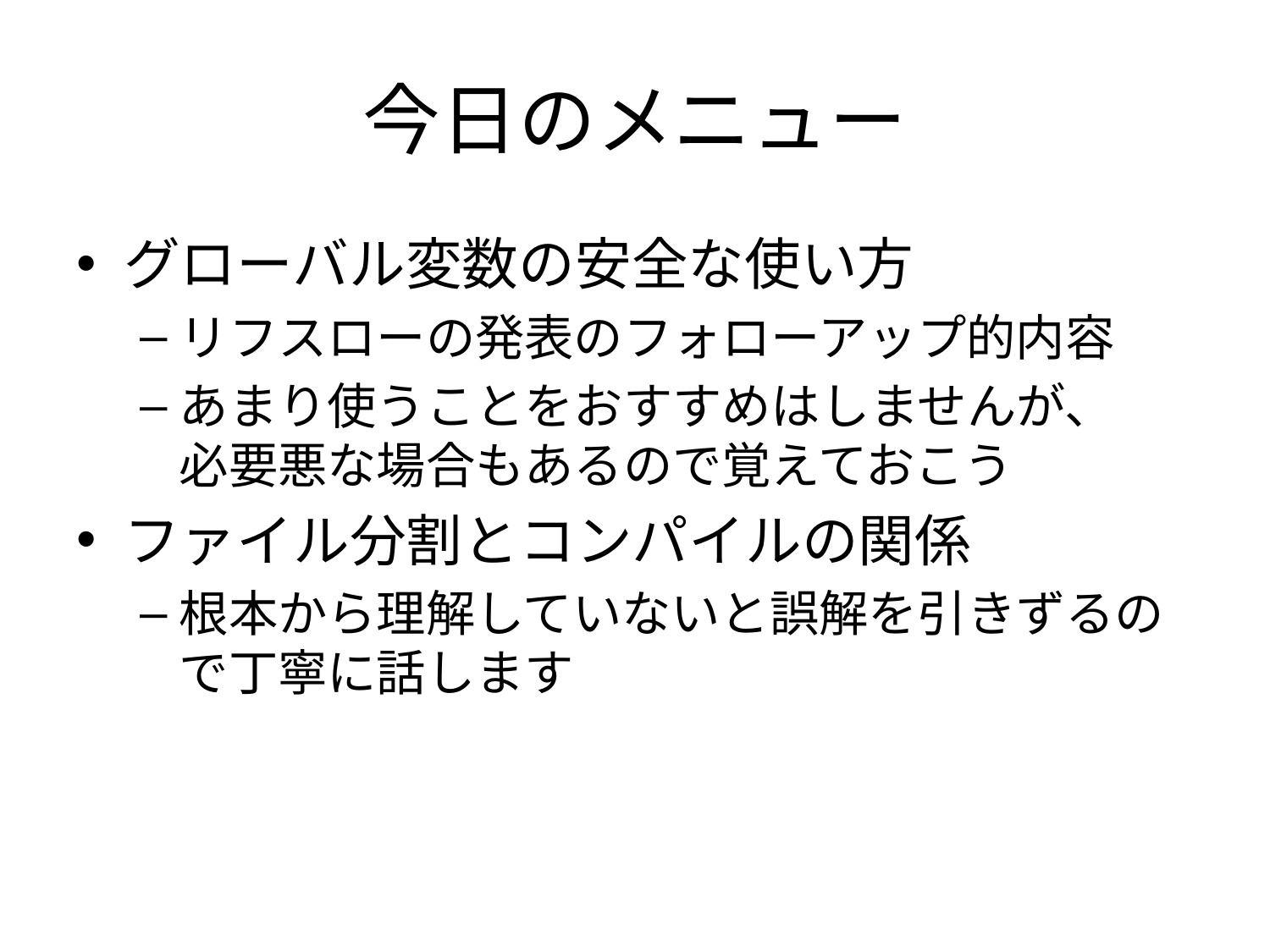

# 今日のメニュー
グローバル変数の安全な使い方
リフスローの発表のフォローアップ的内容
あまり使うことをおすすめはしませんが、
必要悪な場合もあるので覚えておこう
ファイル分割とコンパイルの関係
根本から理解していないと誤解を引きずるので丁寧に話します